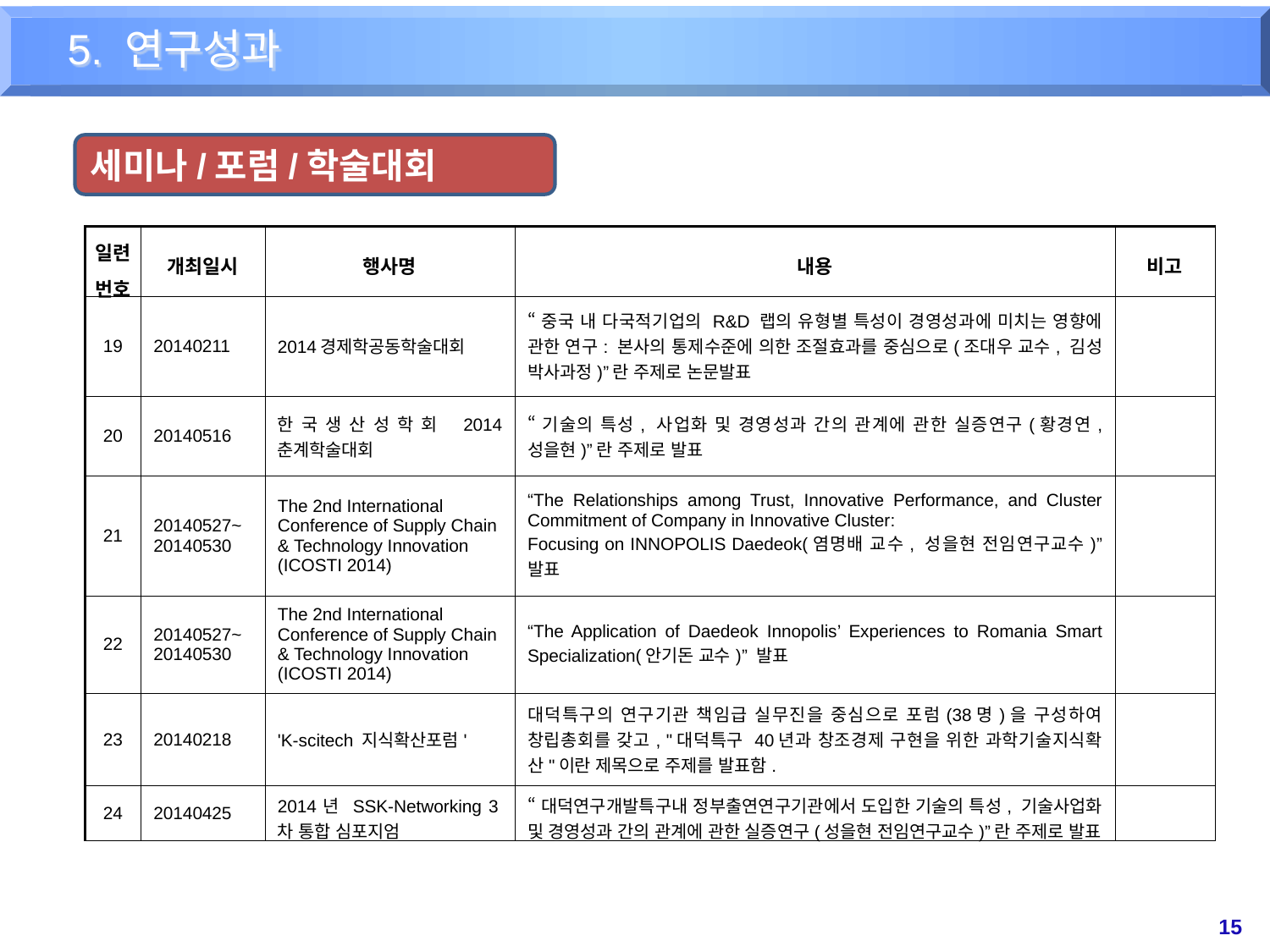

5. 연구성과
세미나/포럼/학술대회
| 일련 번호 | 개최일시 | 행사명 | 내용 | 비고 |
| --- | --- | --- | --- | --- |
| 19 | 20140211 | 2014경제학공동학술대회 | “중국 내 다국적기업의 R&D 랩의 유형별 특성이 경영성과에 미치는 영향에 관한 연구: 본사의 통제수준에 의한 조절효과를 중심으로(조대우 교수, 김성 박사과정)”란 주제로 논문발표 |  |
| 20 | 20140516 | 한국생산성학회 2014 춘계학술대회 | “기술의 특성, 사업화 및 경영성과 간의 관계에 관한 실증연구(황경연, 성을현)”란 주제로 발표 |  |
| 21 | 20140527~ 20140530 | The 2nd International Conference of Supply Chain & Technology Innovation (ICOSTI 2014) | “The Relationships among Trust, Innovative Performance, and Cluster Commitment of Company in Innovative Cluster: Focusing on INNOPOLIS Daedeok(염명배 교수, 성을현 전임연구교수)” 발표 |  |
| 22 | 20140527~ 20140530 | The 2nd International Conference of Supply Chain & Technology Innovation (ICOSTI 2014) | “The Application of Daedeok Innopolis’ Experiences to Romania Smart Specialization(안기돈 교수)” 발표 |  |
| 23 | 20140218 | 'K-scitech 지식확산포럼' | 대덕특구의 연구기관 책임급 실무진을 중심으로 포럼(38명)을 구성하여 창립총회를 갖고, "대덕특구 40년과 창조경제 구현을 위한 과학기술지식확산"이란 제목으로 주제를 발표함. |  |
| 24 | 20140425 | 2014년 SSK-Networking 3차 통합 심포지엄 | “대덕연구개발특구내 정부출연연구기관에서 도입한 기술의 특성, 기술사업화 및 경영성과 간의 관계에 관한 실증연구(성을현 전임연구교수)”란 주제로 발표 |  |
15